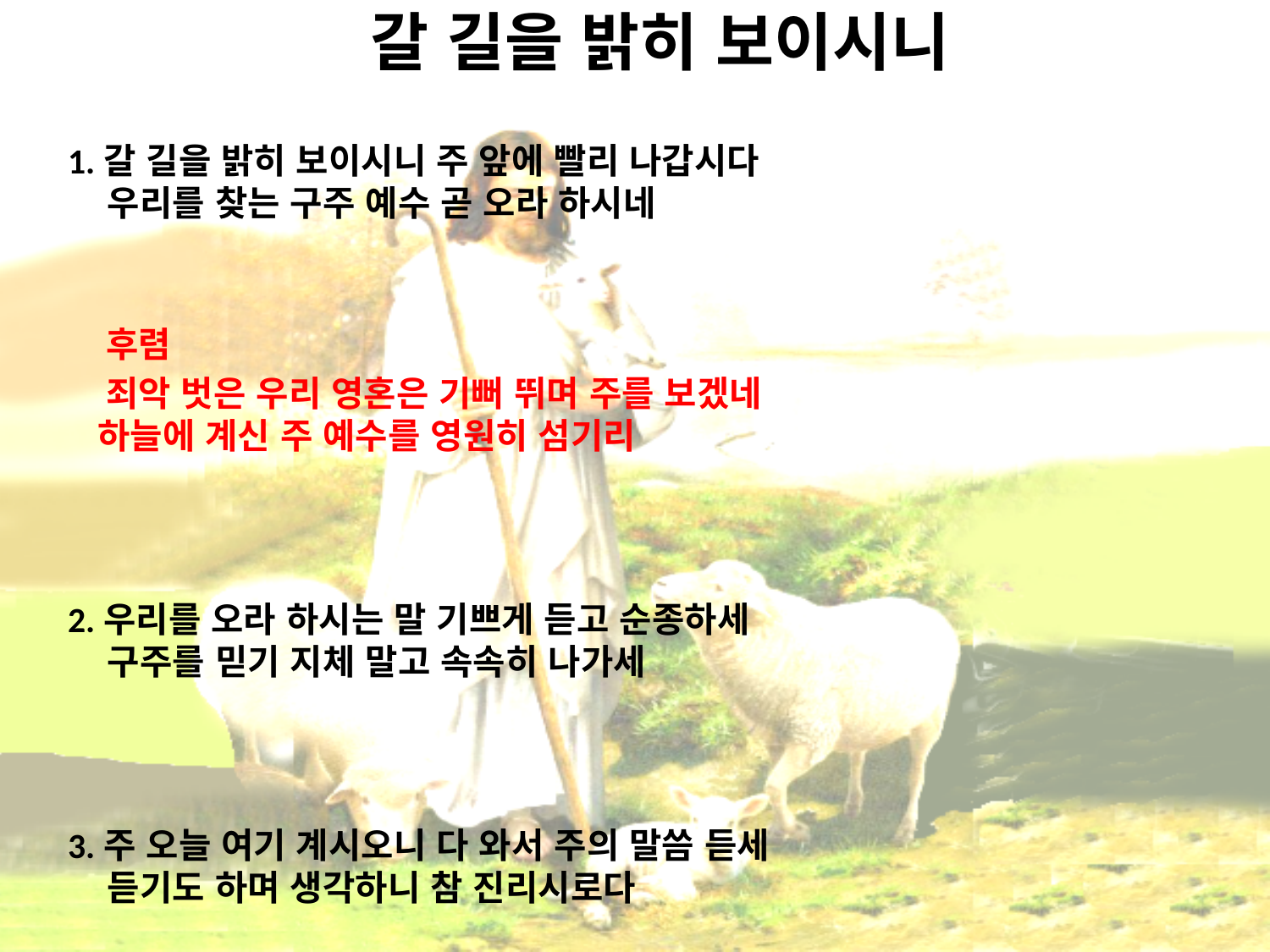

# 갈 길을 밝히 보이시니
1.갈 길을 밝히 보이시니 주 앞에 빨리 나갑시다
    우리를 찾는 구주 예수 곧 오라 하시네

   후렴
   죄악 벗은 우리 영혼은 기뻐 뛰며 주를 보겠네
   하늘에 계신 주 예수를 영원히 섬기리

2.우리를 오라 하시는 말 기쁘게 듣고 순종하세
    구주를 믿기 지체 말고 속속히 나가세

3.주 오늘 여기 계시오니 다 와서 주의 말씀 듣세
    듣기도 하며 생각하니 참 진리시로다